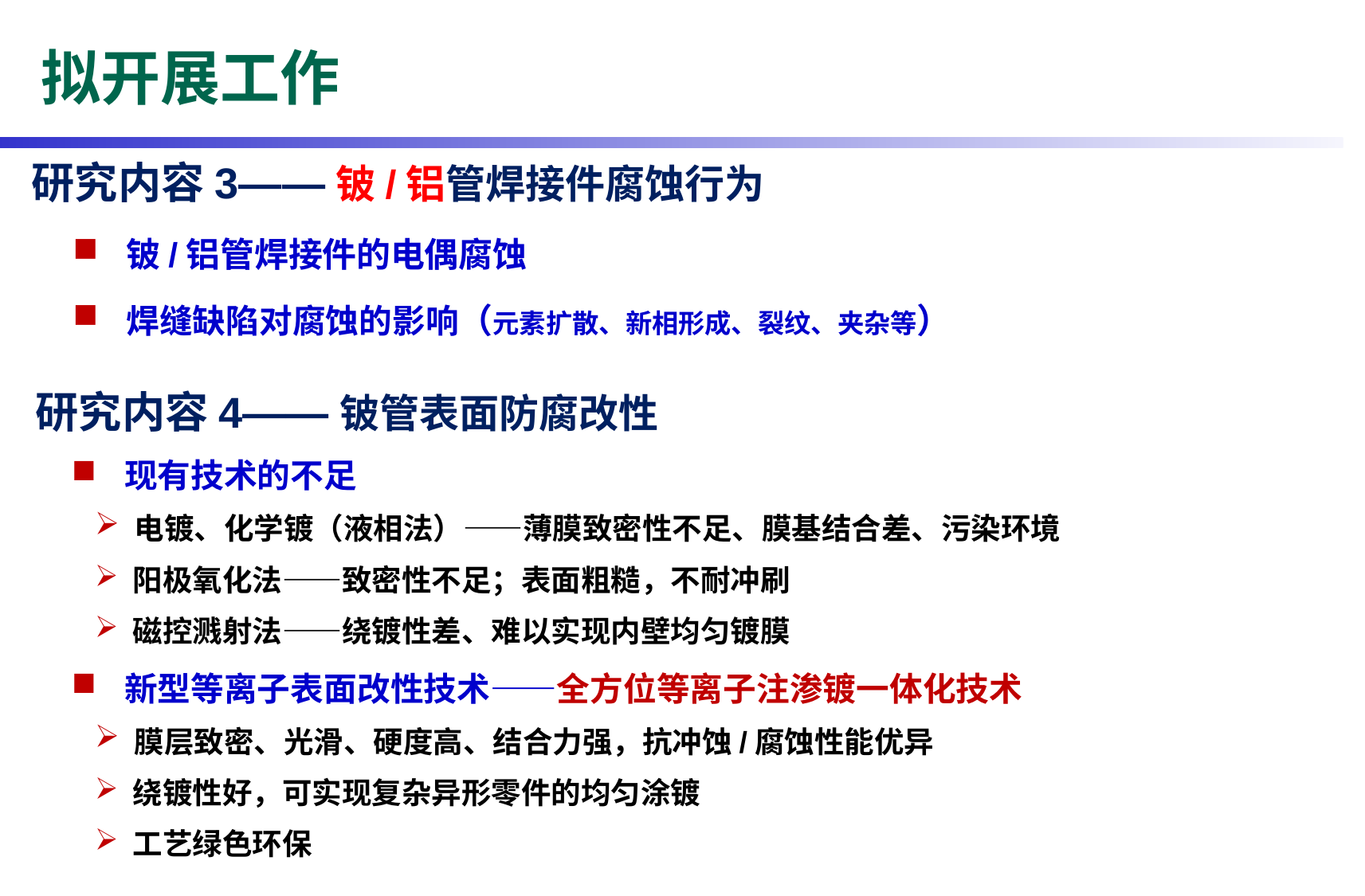

拟开展工作
研究内容3——铍/铝管焊接件腐蚀行为
 铍/铝管焊接件的电偶腐蚀
 焊缝缺陷对腐蚀的影响（元素扩散、新相形成、裂纹、夹杂等）
研究内容4——铍管表面防腐改性
 现有技术的不足
 电镀、化学镀（液相法）——薄膜致密性不足、膜基结合差、污染环境
 阳极氧化法——致密性不足；表面粗糙，不耐冲刷
 磁控溅射法——绕镀性差、难以实现内壁均匀镀膜
 新型等离子表面改性技术——全方位等离子注渗镀一体化技术
 膜层致密、光滑、硬度高、结合力强，抗冲蚀/腐蚀性能优异
 绕镀性好，可实现复杂异形零件的均匀涂镀
 工艺绿色环保